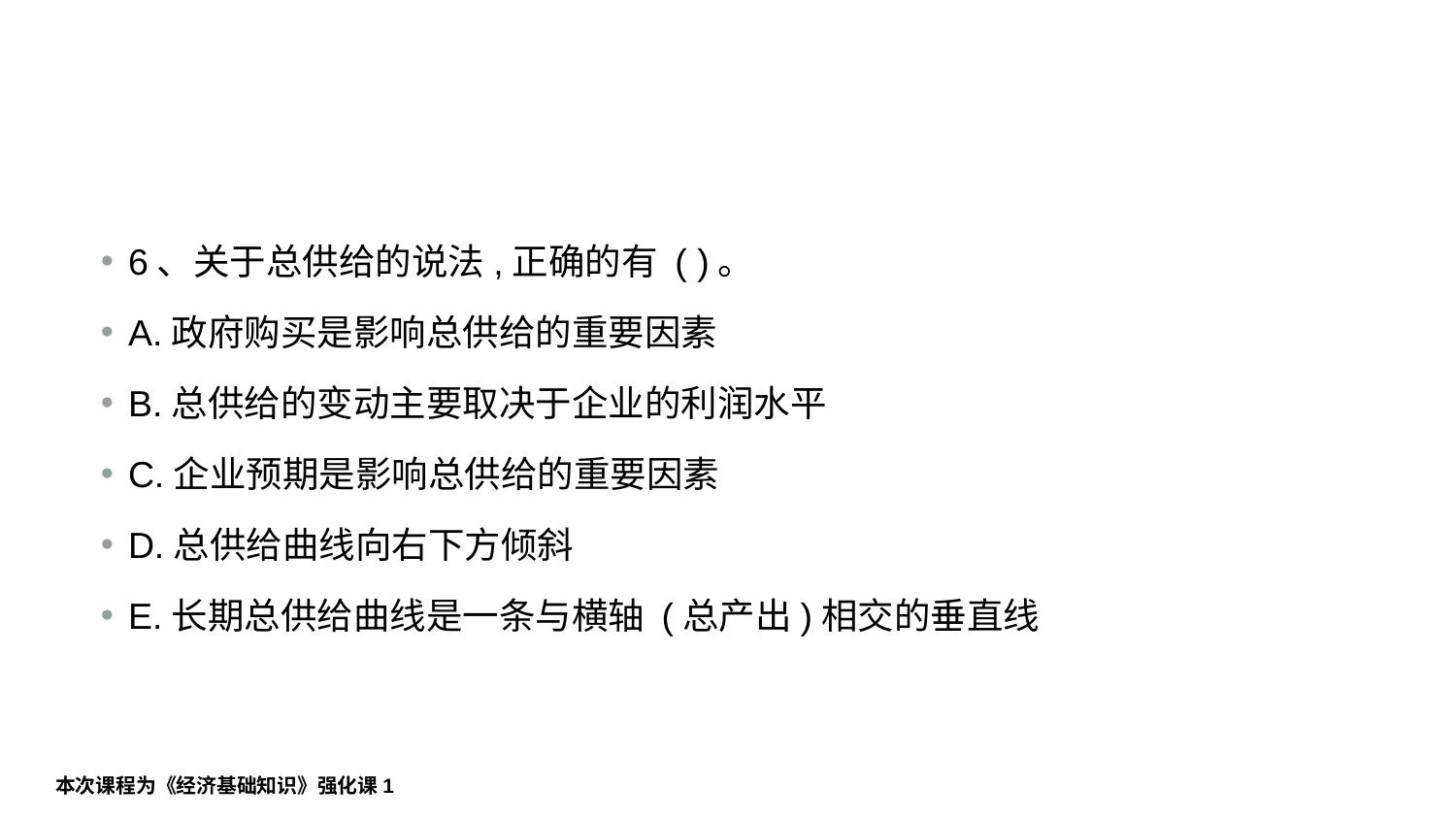

#
6、关于总供给的说法,正确的有 ( )。
A.政府购买是影响总供给的重要因素
B.总供给的变动主要取决于企业的利润水平
C.企业预期是影响总供给的重要因素
D.总供给曲线向右下方倾斜
E.长期总供给曲线是一条与横轴 (总产出)相交的垂直线